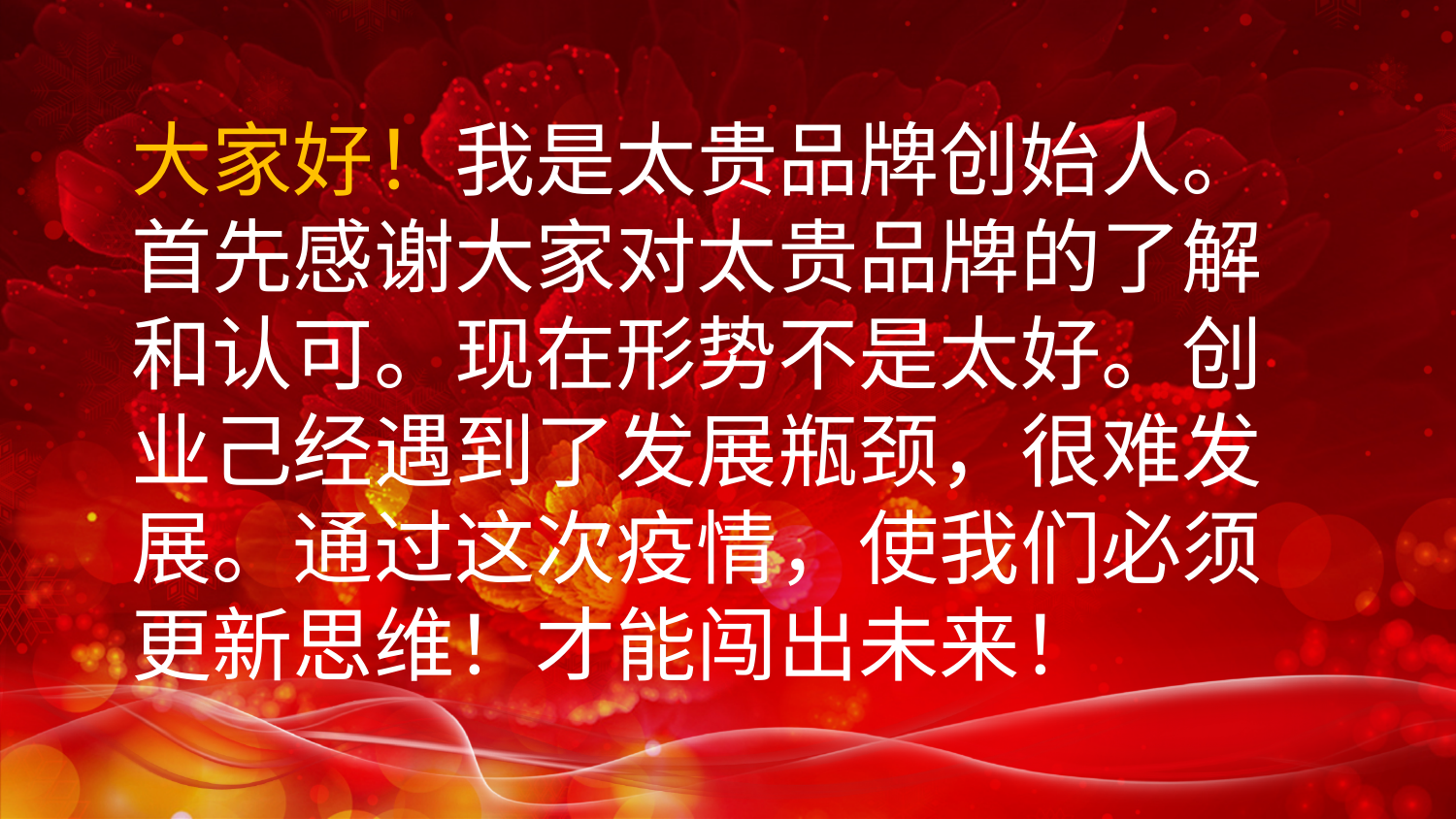

大家好！我是太贵品牌创始人。首先感谢大家对太贵品牌的了解和认可。现在形势不是太好。创业己经遇到了发展瓶颈，很难发展。通过这次疫情，使我们必须更新思维！才能闯出未来！